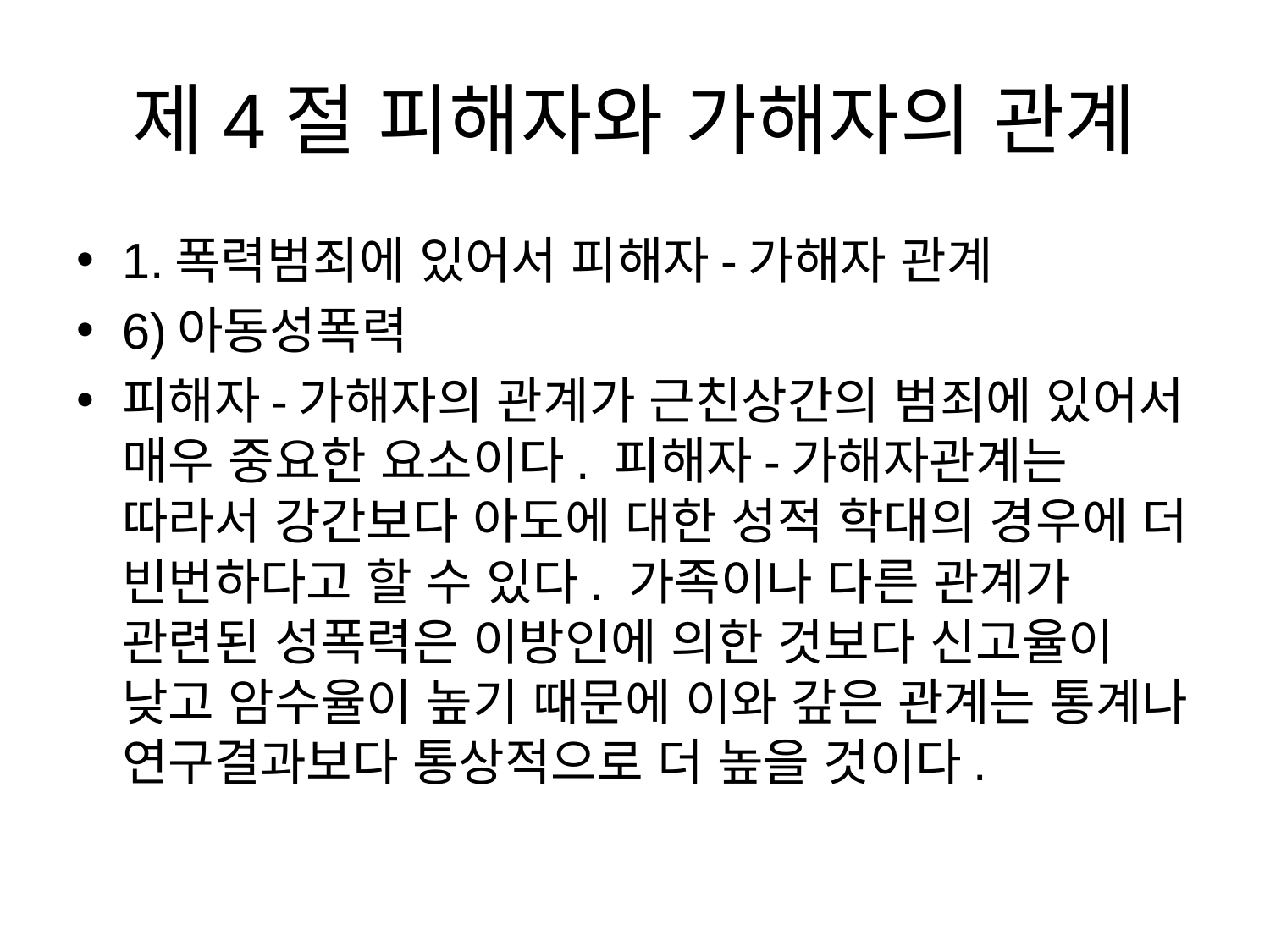

# 제4절 피해자와 가해자의 관계
1.폭력범죄에 있어서 피해자-가해자 관계
6)아동성폭력
피해자-가해자의 관계가 근친상간의 범죄에 있어서 매우 중요한 요소이다. 피해자-가해자관계는 따라서 강간보다 아도에 대한 성적 학대의 경우에 더 빈번하다고 할 수 있다. 가족이나 다른 관계가 관련된 성폭력은 이방인에 의한 것보다 신고율이 낮고 암수율이 높기 때문에 이와 갚은 관계는 통계나 연구결과보다 통상적으로 더 높을 것이다.